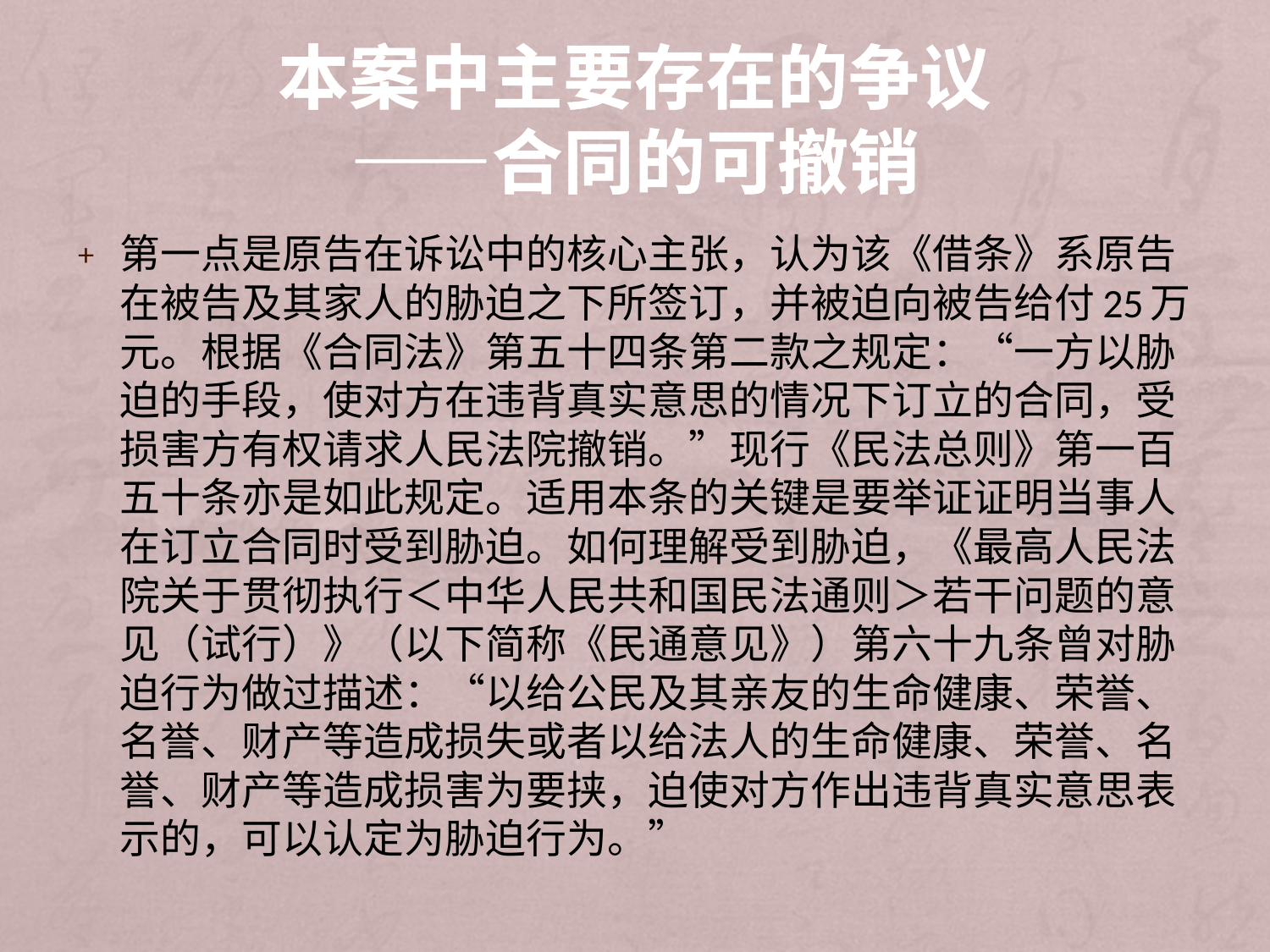

# 本案中主要存在的争议 ——合同的可撤销
第一点是原告在诉讼中的核心主张，认为该《借条》系原告在被告及其家人的胁迫之下所签订，并被迫向被告给付25万元。根据《合同法》第五十四条第二款之规定：“一方以胁迫的手段，使对方在违背真实意思的情况下订立的合同，受损害方有权请求人民法院撤销。”现行《民法总则》第一百五十条亦是如此规定。适用本条的关键是要举证证明当事人在订立合同时受到胁迫。如何理解受到胁迫，《最高人民法院关于贯彻执行＜中华人民共和国民法通则＞若干问题的意见（试行）》（以下简称《民通意见》）第六十九条曾对胁迫行为做过描述：“以给公民及其亲友的生命健康、荣誉、名誉、财产等造成损失或者以给法人的生命健康、荣誉、名誉、财产等造成损害为要挟，迫使对方作出违背真实意思表示的，可以认定为胁迫行为。”